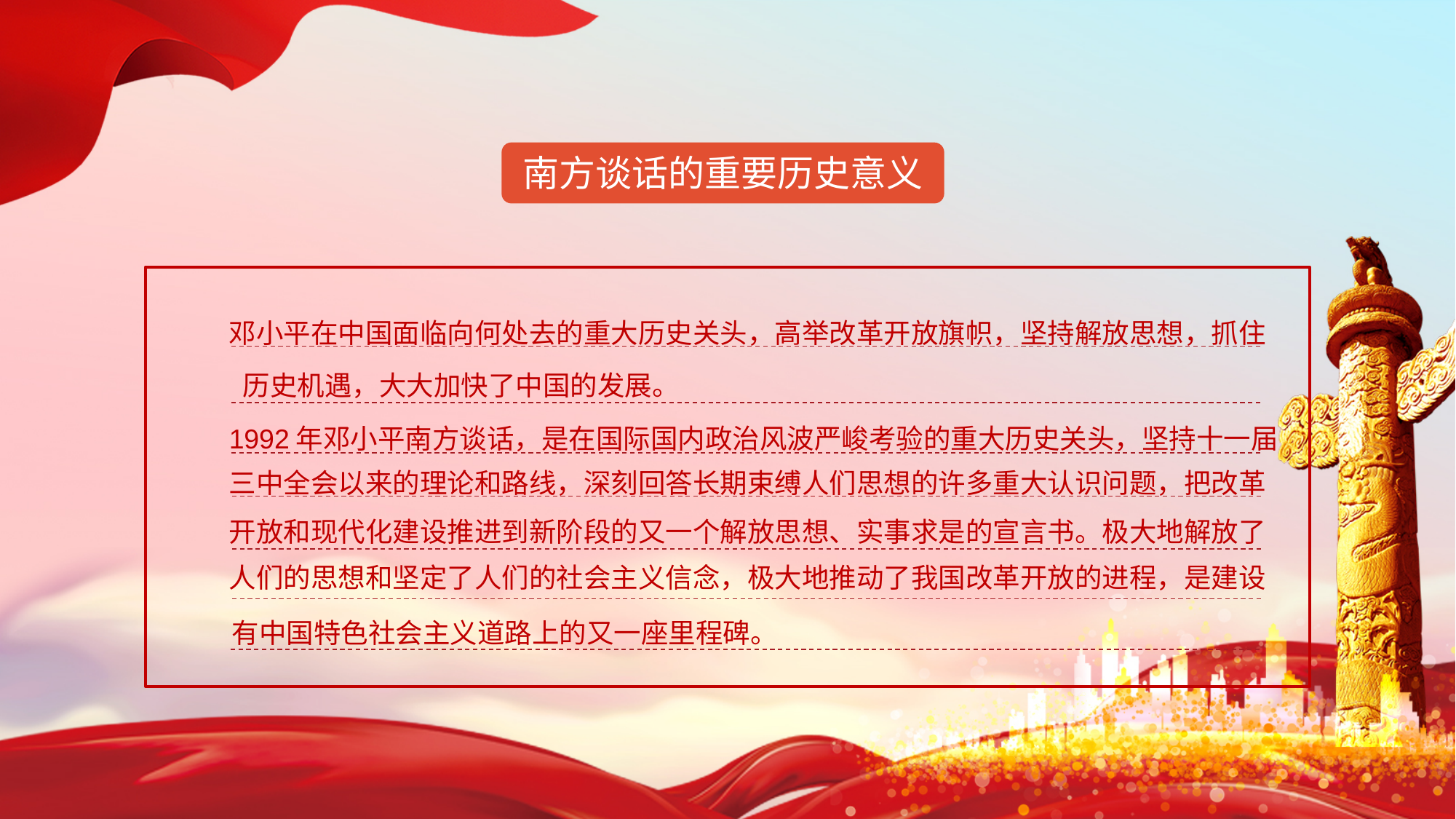

南方谈话的重要历史意义

邓小平在中国面临向何处去的重大历史关头，高举改革开放旗帜，坚持解放思想，抓住
历史机遇，大大加快了中国的发展。
1992年邓小平南方谈话，是在国际国内政治风波严峻考验的重大历史关头，坚持十一届
三中全会以来的理论和路线，深刻回答长期束缚人们思想的许多重大认识问题，把改革
开放和现代化建设推进到新阶段的又一个解放思想、实事求是的宣言书。极大地解放了
人们的思想和坚定了人们的社会主义信念，极大地推动了我国改革开放的进程，是建设
有中国特色社会主义道路上的又一座里程碑。